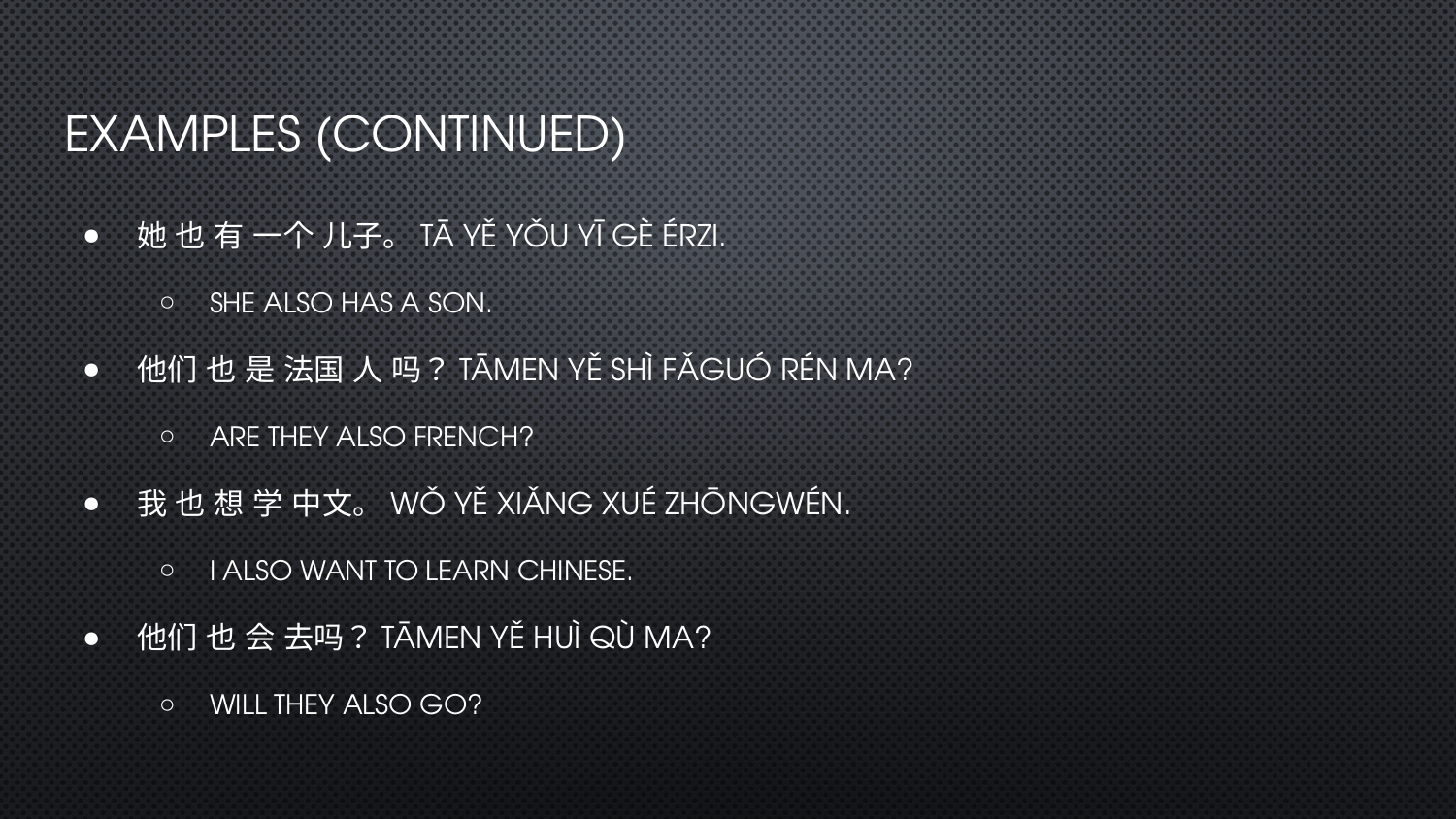

# Examples (Continued)
她 也 有 一个 儿子。Tā yě yǒu yī gè érzi.
She also has a son.
他们 也 是 法国 人 吗？Tāmen yě shì Fǎguó rén ma?
Are they also French?
我 也 想 学 中文。Wǒ yě xiǎng xué Zhōngwén.
I also want to learn Chinese.
他们 也 会 去吗？Tāmen yě huì qù ma?
Will they also go?